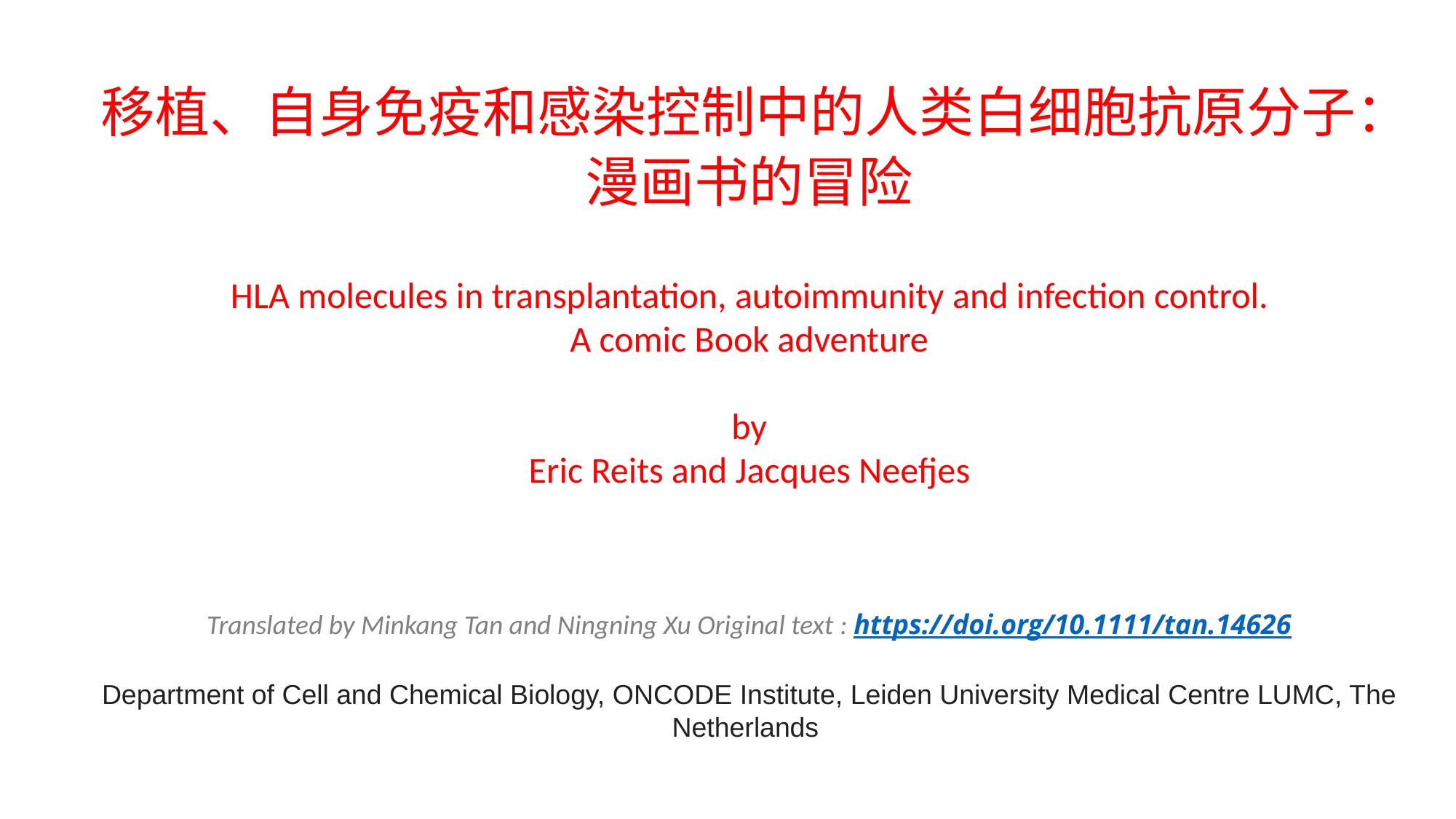

移植、自身免疫和感染控制中的人类白细胞抗原分子：漫画书的冒险

HLA molecules in transplantation, autoimmunity and infection control.
A comic Book adventure

by
Eric Reits and Jacques Neefjes

Translated by Minkang Tan and Ningning Xu Original text : https://doi.org/10.1111/tan.14626

Department of Cell and Chemical Biology, ONCODE Institute, Leiden University Medical Centre LUMC, The Netherlands